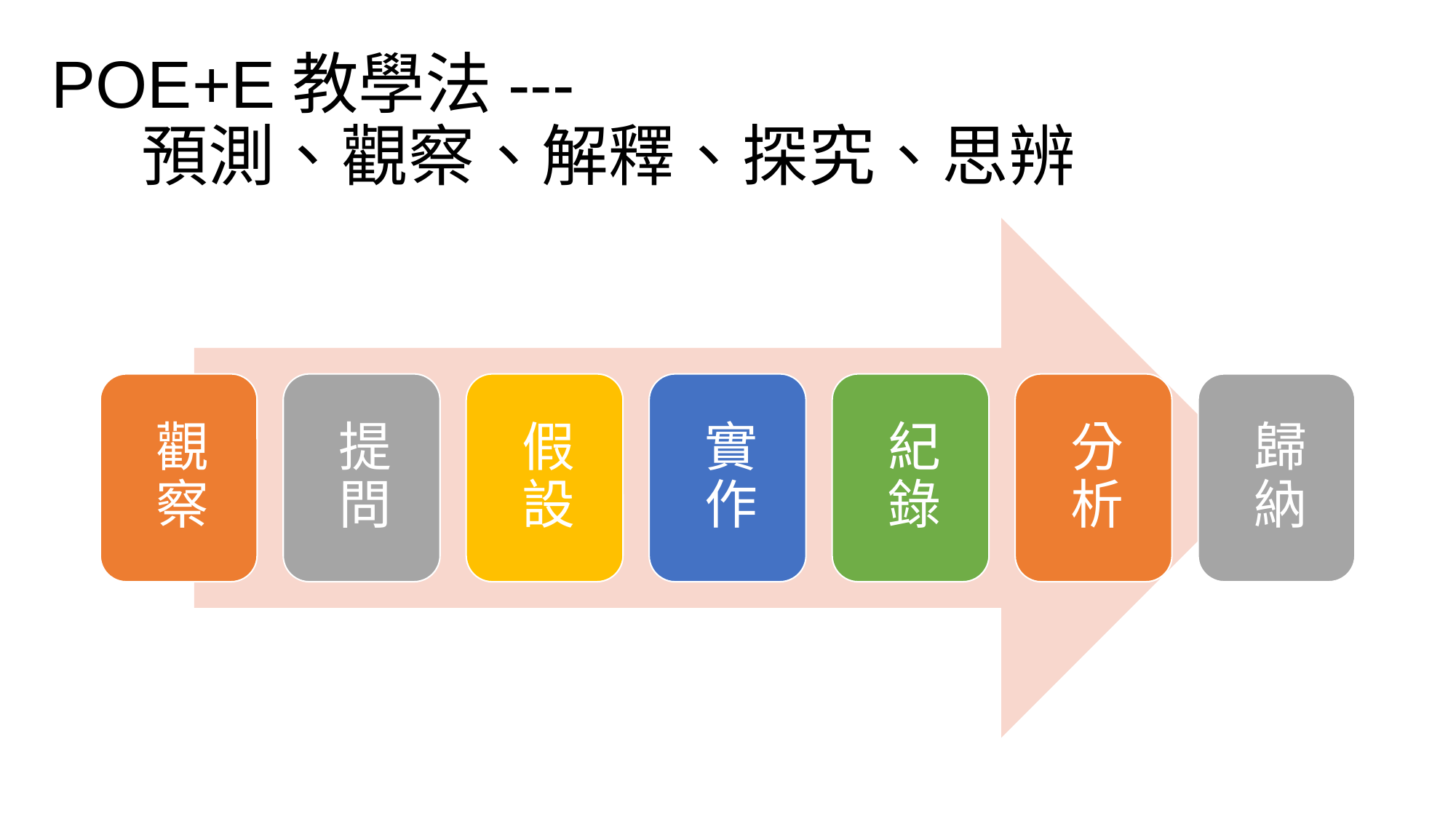

# POE+E教學法--- 預測、觀察、解釋、探究、思辨
觀察
提問
假設
實作
紀錄
分析
歸納